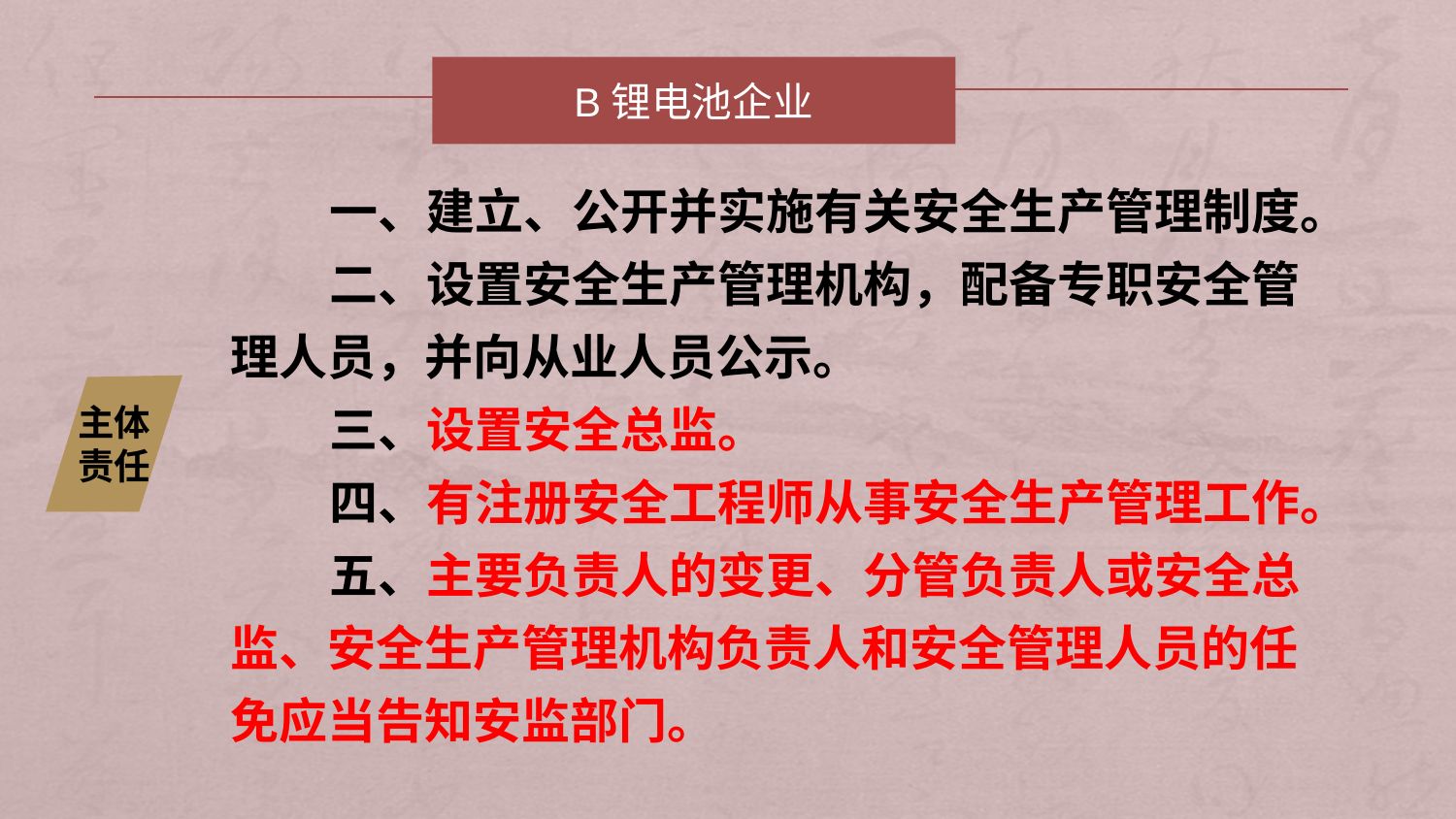

B锂电池企业
        一、建立、公开并实施有关安全生产管理制度。
        二、设置安全生产管理机构，配备专职安全管理人员，并向从业人员公示。
        三、设置安全总监。
        四、有注册安全工程师从事安全生产管理工作。
        五、主要负责人的变更、分管负责人或安全总监、安全生产管理机构负责人和安全管理人员的任免应当告知安监部门。
主体责任